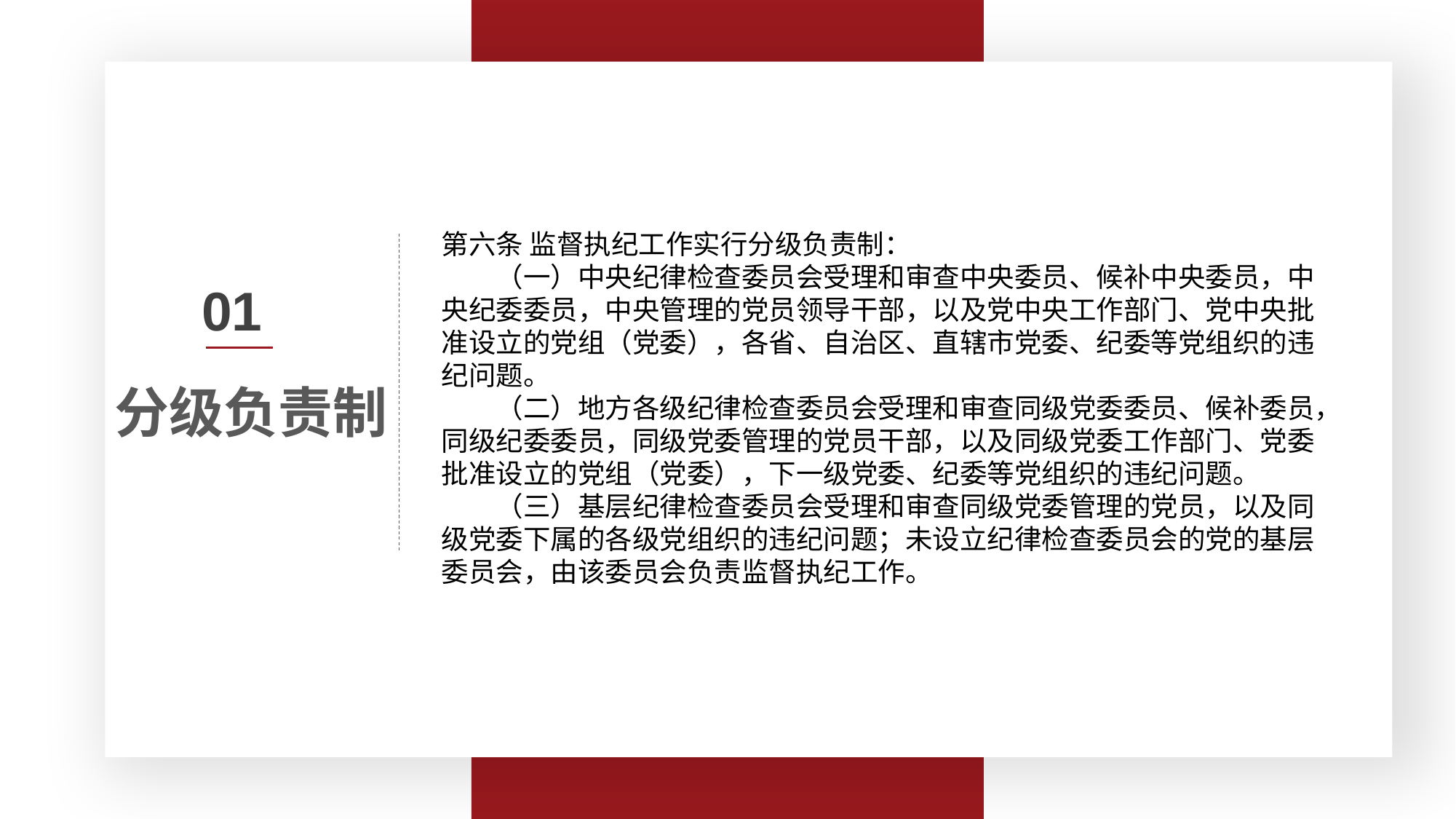

第三条 监督执纪工作应当遵循以下原则：
　　（一）坚持以习近平同志为核心的党中央集中统一领导，牢固树立政治意识、大局意识、核心意识、看齐意识，体现监督执纪的政治性，严守政治纪律和政治规矩；
　　（二）坚持纪律检查工作双重领导体制，监督执纪工作以上级纪委领导为主，线索处置、立案审查在向同级党委报告的同时必须向上级纪委报告；
　　（三）坚持以事实为依据，以党规党纪为准绳，把握政策、宽严相济，惩前毖后、治病救人；
　　（四）坚持信任不能代替监督，严格工作程序、有效管控风险点，强化对监督执纪各环节的监督制约。
第六条 监督执纪工作实行分级负责制：
　　（一）中央纪律检查委员会受理和审查中央委员、候补中央委员，中央纪委委员，中央管理的党员领导干部，以及党中央工作部门、党中央批准设立的党组（党委），各省、自治区、直辖市党委、纪委等党组织的违纪问题。
　　（二）地方各级纪律检查委员会受理和审查同级党委委员、候补委员，同级纪委委员，同级党委管理的党员干部，以及同级党委工作部门、党委批准设立的党组（党委），下一级党委、纪委等党组织的违纪问题。
　　（三）基层纪律检查委员会受理和审查同级党委管理的党员，以及同级党委下属的各级党组织的违纪问题；未设立纪律检查委员会的党的基层委员会，由该委员会负责监督执纪工作。
分级负责制

01